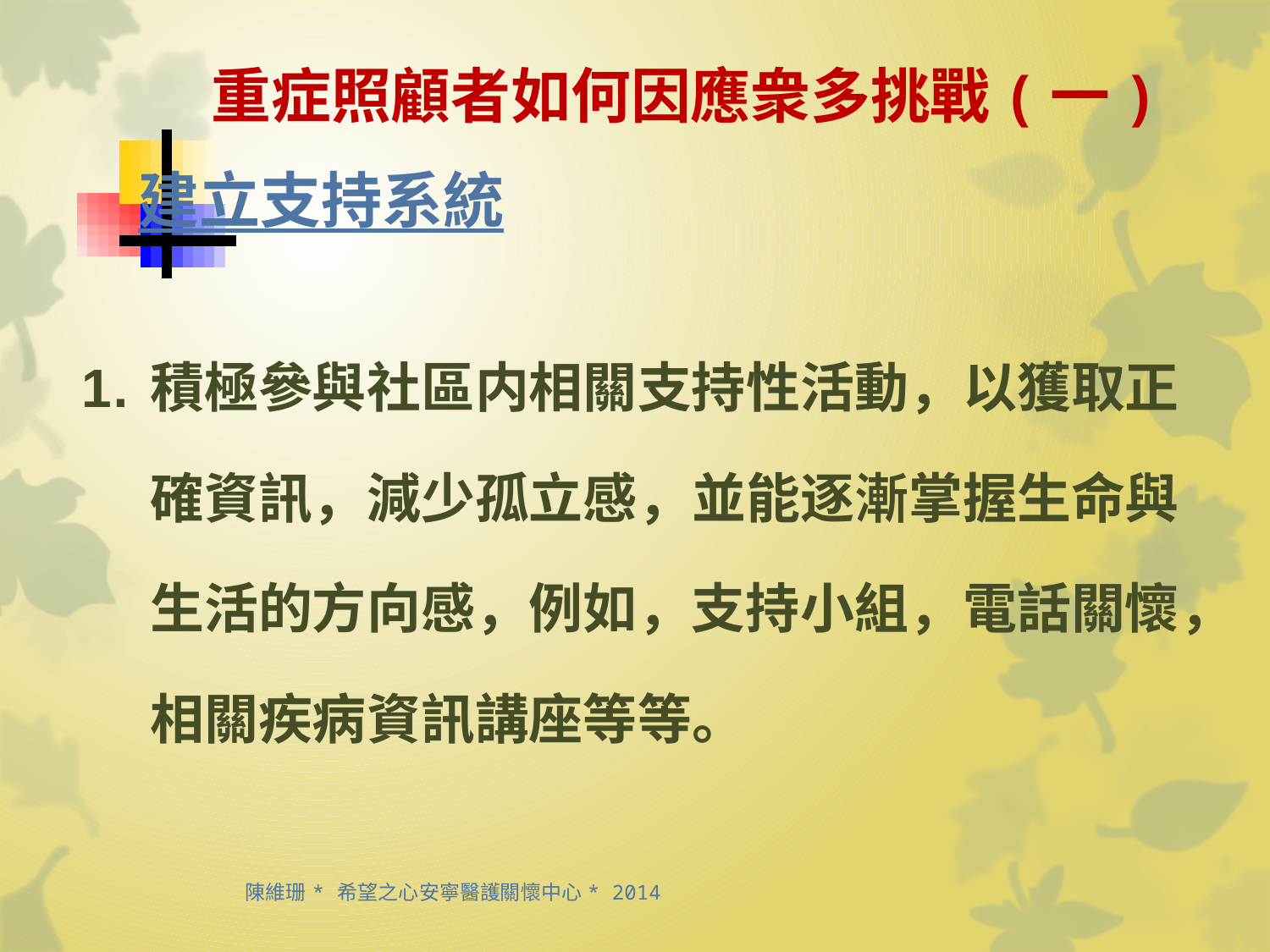

# 重症照顧者如何因應衆多挑戰(一)
 建立支持系統

積極參與社區内相關支持性活動，以獲取正確資訊，減少孤立感，並能逐漸掌握生命與生活的方向感，例如，支持小組，電話關懷，相關疾病資訊講座等等。

                                   陳維珊 * 希望之心安寧醫護關懷中心 * 2014